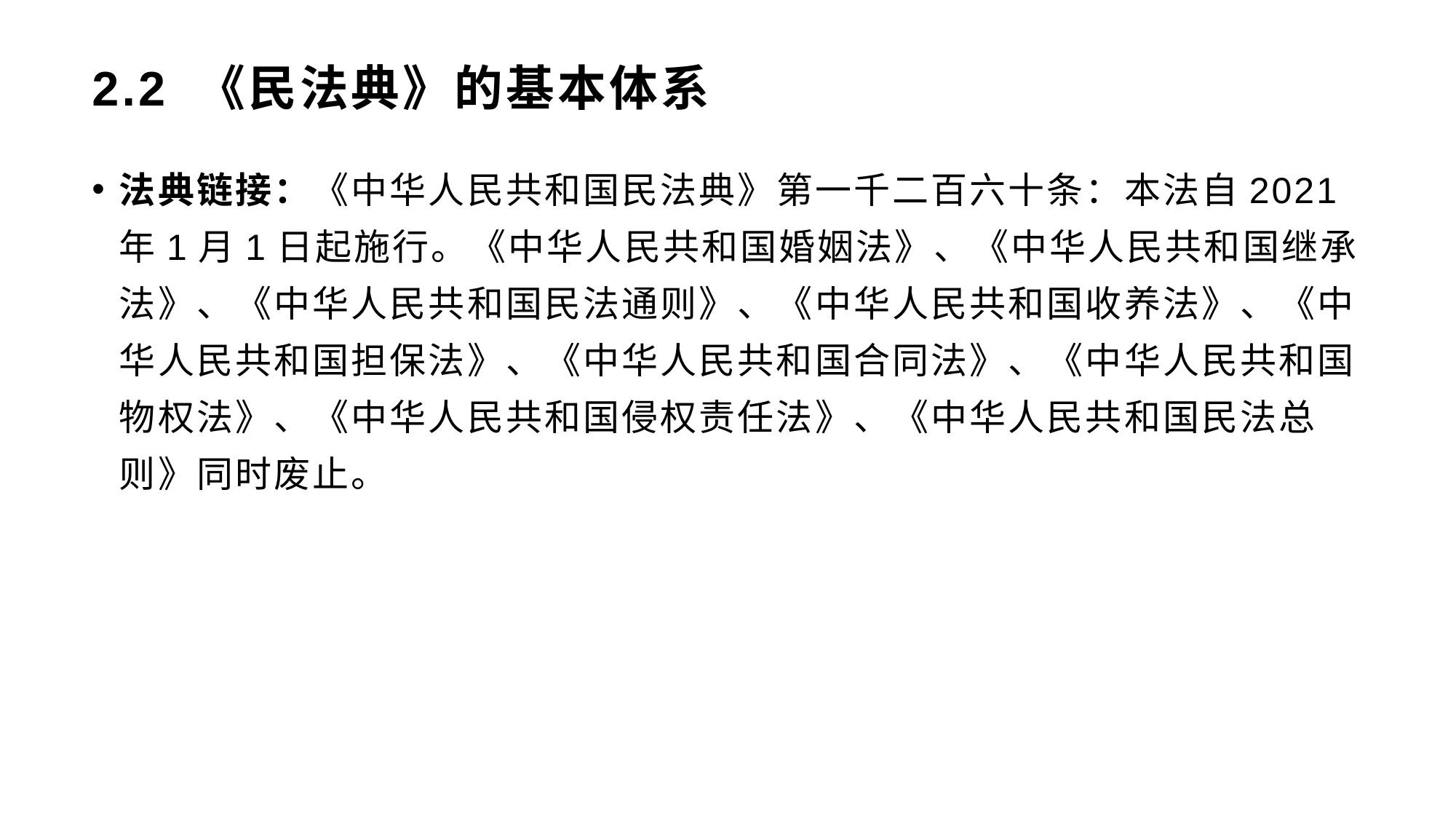

# 2.2 《民法典》的基本体系
法典链接：《中华人民共和国民法典》第一千二百六十条：本法自2021年1月1日起施行。《中华人民共和国婚姻法》、《中华人民共和国继承法》、《中华人民共和国民法通则》、《中华人民共和国收养法》、《中华人民共和国担保法》、《中华人民共和国合同法》、《中华人民共和国物权法》、《中华人民共和国侵权责任法》、《中华人民共和国民法总则》同时废止。